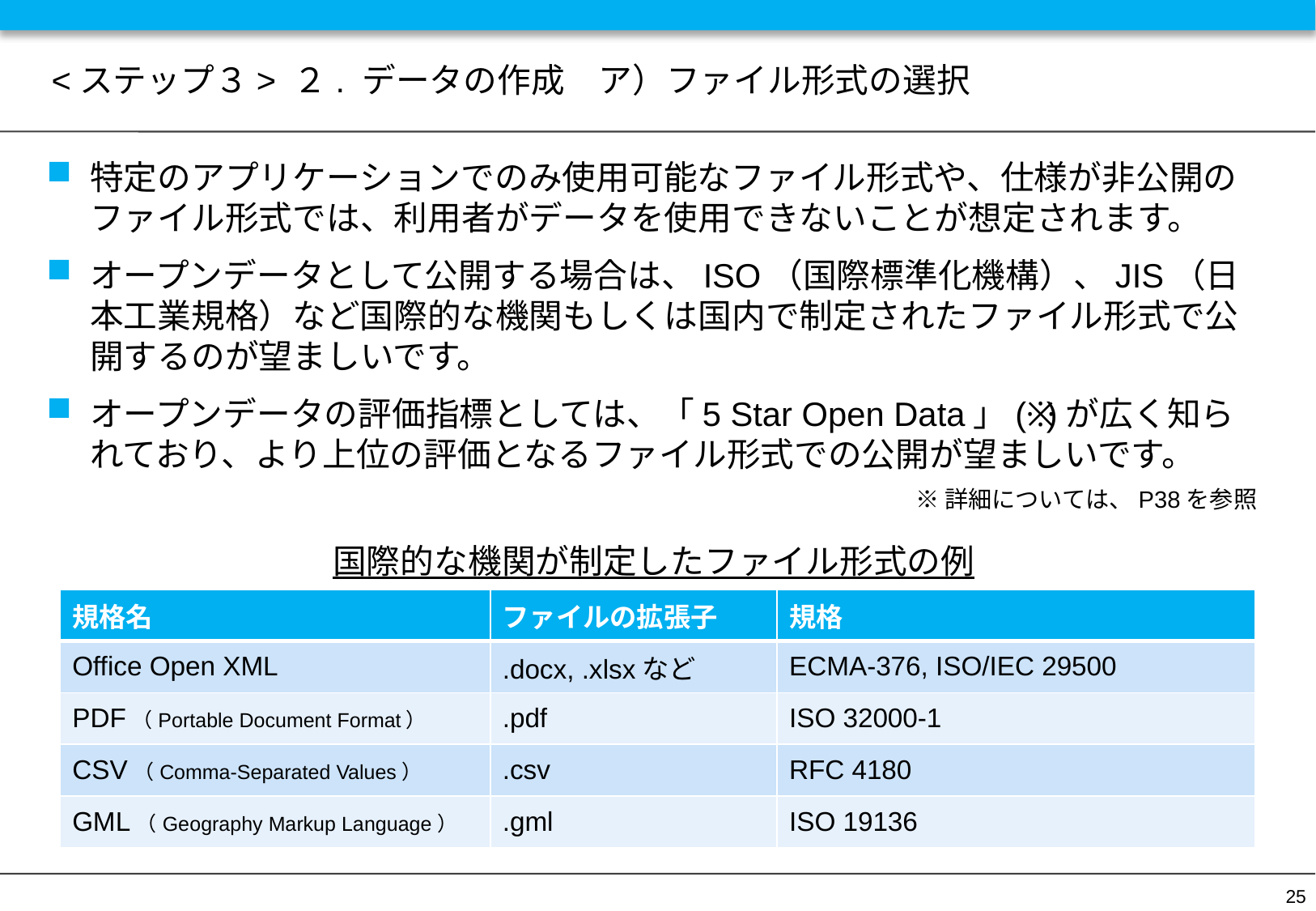

# <ステップ３> ２. データの作成　ア）ファイル形式の選択
特定のアプリケーションでのみ使用可能なファイル形式や、仕様が非公開のファイル形式では、利用者がデータを使用できないことが想定されます。
オープンデータとして公開する場合は、ISO（国際標準化機構）、JIS（日本工業規格）など国際的な機関もしくは国内で制定されたファイル形式で公開するのが望ましいです。
オープンデータの評価指標としては、「5 Star Open Data」(※)が広く知られており、より上位の評価となるファイル形式での公開が望ましいです。
※詳細については、P38を参照
国際的な機関が制定したファイル形式の例
| 規格名 | ファイルの拡張子 | 規格 |
| --- | --- | --- |
| Office Open XML | .docx, .xlsxなど | ECMA-376, ISO/IEC 29500 |
| PDF（Portable Document Format） | .pdf | ISO 32000-1 |
| CSV（Comma-Separated Values） | .csv | RFC 4180 |
| GML（Geography Markup Language） | .gml | ISO 19136 |
25